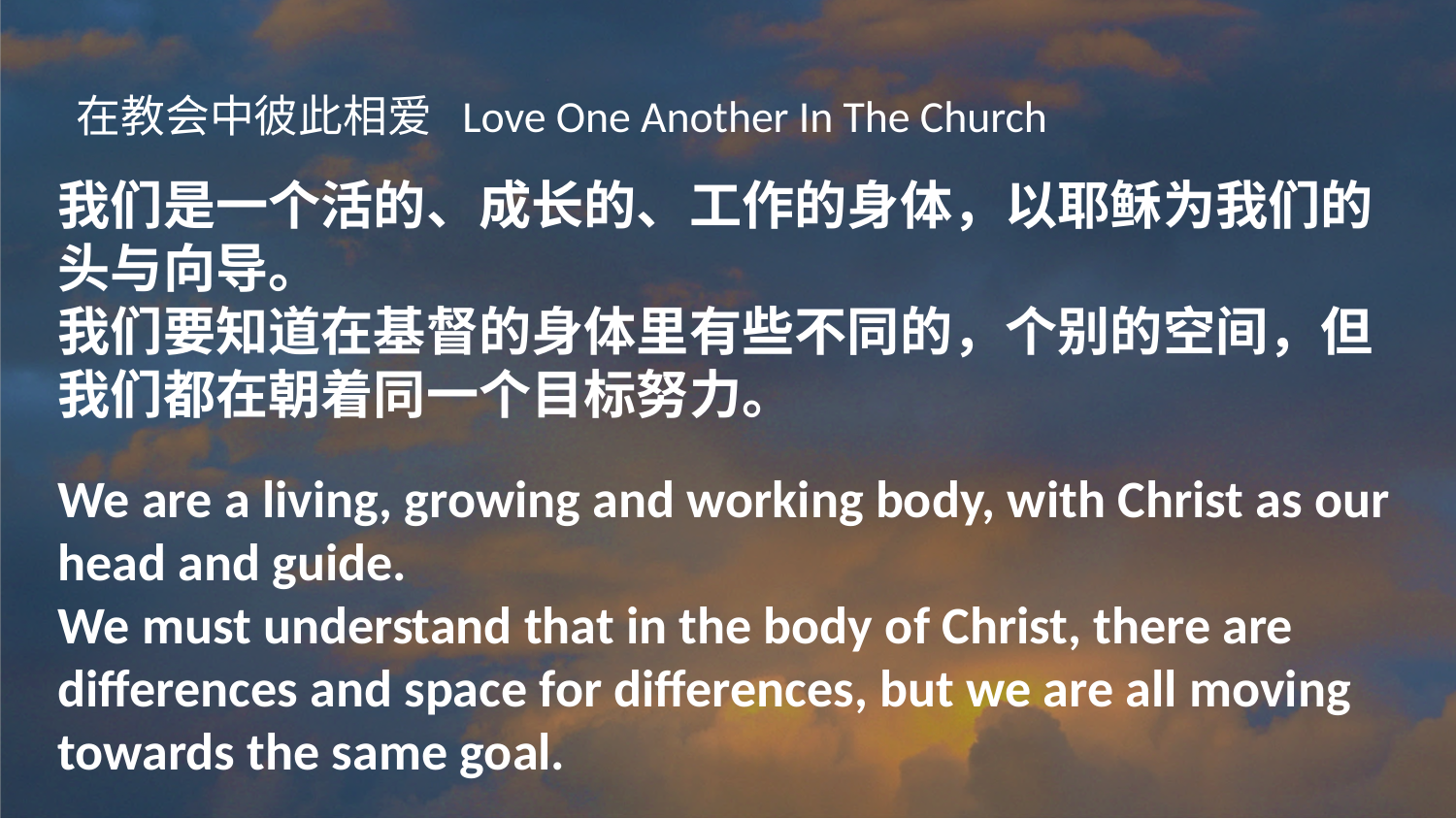

在教会中彼此相爱  Love One Another In The Church
我们是一个活的、成长的、工作的身体，以耶稣为我们的头与向导。
我们要知道在基督的身体里有些不同的，个别的空间，但我们都在朝着同一个目标努力。
We are a living, growing and working body, with Christ as our head and guide.
We must understand that in the body of Christ, there are differences and space for differences, but we are all moving towards the same goal.